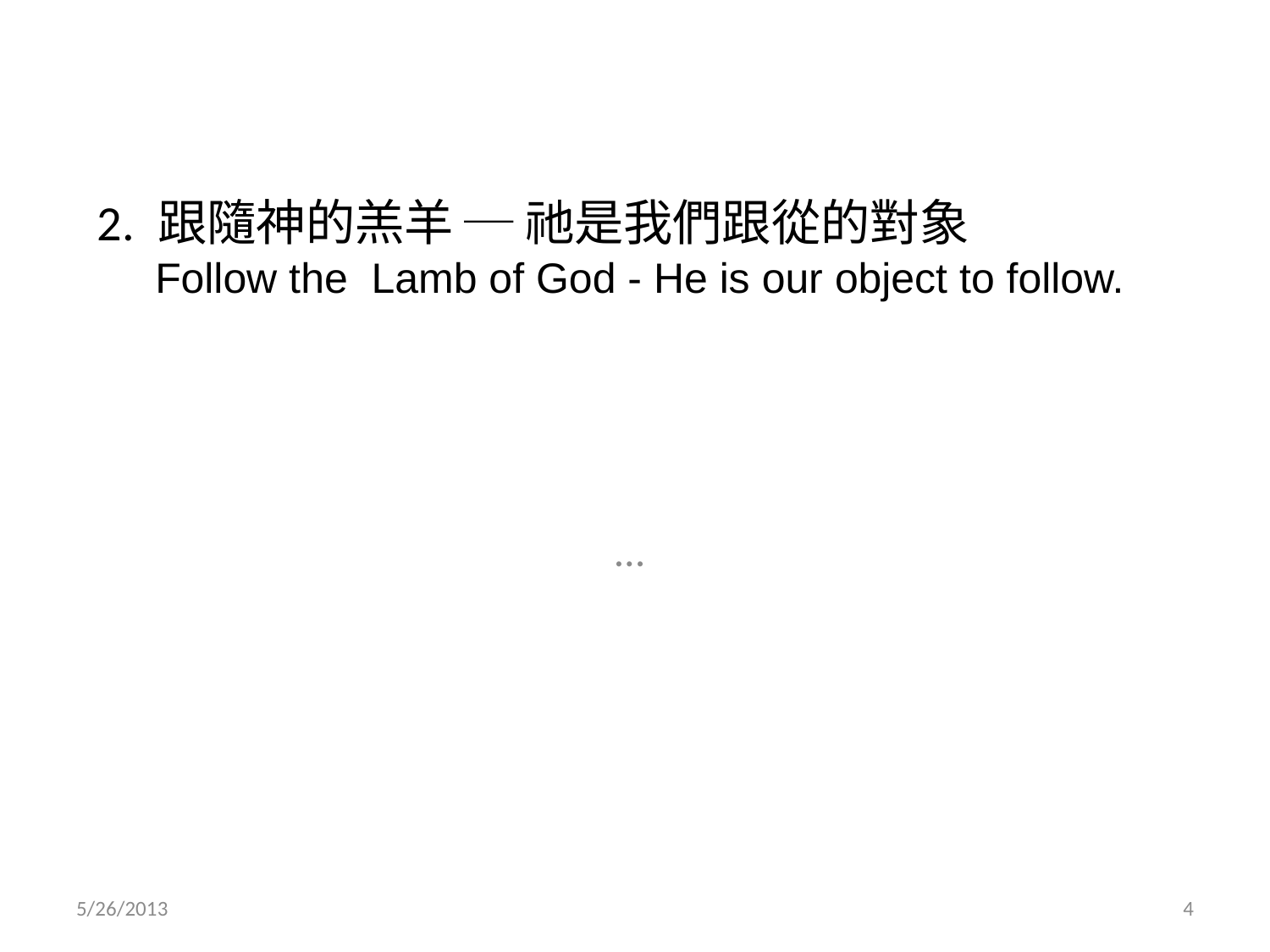

# 2. 跟隨神的羔羊 ─ 祂是我們跟從的對象 Follow the  Lamb of God - He is our object to follow.
…
5/26/2013
4